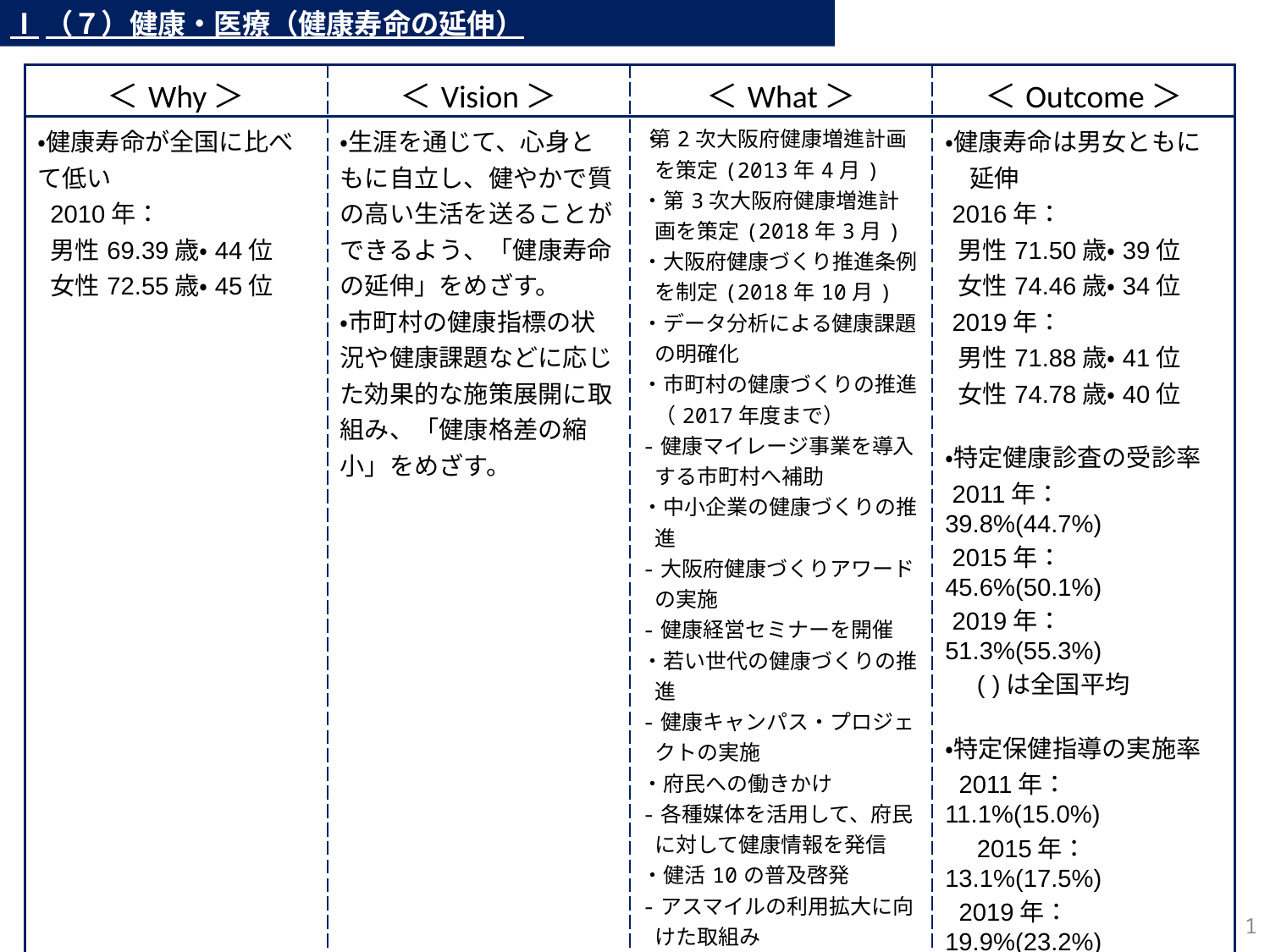

Ⅰ（７）健康・医療（健康寿命の延伸）
| ＜Why＞ | ＜Vision＞ | ＜What＞ | ＜Outcome＞ |
| --- | --- | --- | --- |
| ・健康寿命が全国に比べて低い 2010年： 男性69.39歳・44位 女性72.55歳・45位 | ・生涯を通じて、心身ともに自立し、健やかで質の高い生活を送ることができるよう、「健康寿命の延伸」をめざす。 ・市町村の健康指標の状況や健康課題などに応じた効果的な施策展開に取組み、「健康格差の縮小」をめざす。 | ・第2次大阪府健康増進計画を策定(2013年4月) ・第3次大阪府健康増進計画を策定(2018年3月) ・大阪府健康づくり推進条例を制定(2018年10月) ・データ分析による健康課題の明確化 ・市町村の健康づくりの推進（2017年度まで） -健康マイレージ事業を導入する市町村へ補助 ・中小企業の健康づくりの推進 -大阪府健康づくりアワードの実施 -健康経営セミナーを開催 ・若い世代の健康づくりの推進 -健康キャンパス・プロジェクトの実施 ・府民への働きかけ -各種媒体を活用して、府民に対して健康情報を発信 ・健活10の普及啓発 -アスマイルの利用拡大に向けた取組み ・「10歳若返り」プロジェクトの推進 ※各項目ごとの取組み内容や進捗状況について以降のページに別掲。 | ・健康寿命は男女ともに 　延伸 2016年： 男性71.50歳・39位 女性74.46歳・34位 2019年： 男性71.88歳・41位 女性74.78歳・40位 ・特定健康診査の受診率 2011年：39.8%(44.7%) 2015年：45.6%(50.1%) 2019年：51.3%(55.3%) 　( )は全国平均 ・特定保健指導の実施率 2011年：11.1%(15.0%) 　2015年：13.1%(17.5%) 2019年：19.9%(23.2%) 　( )は全国平均 |
1